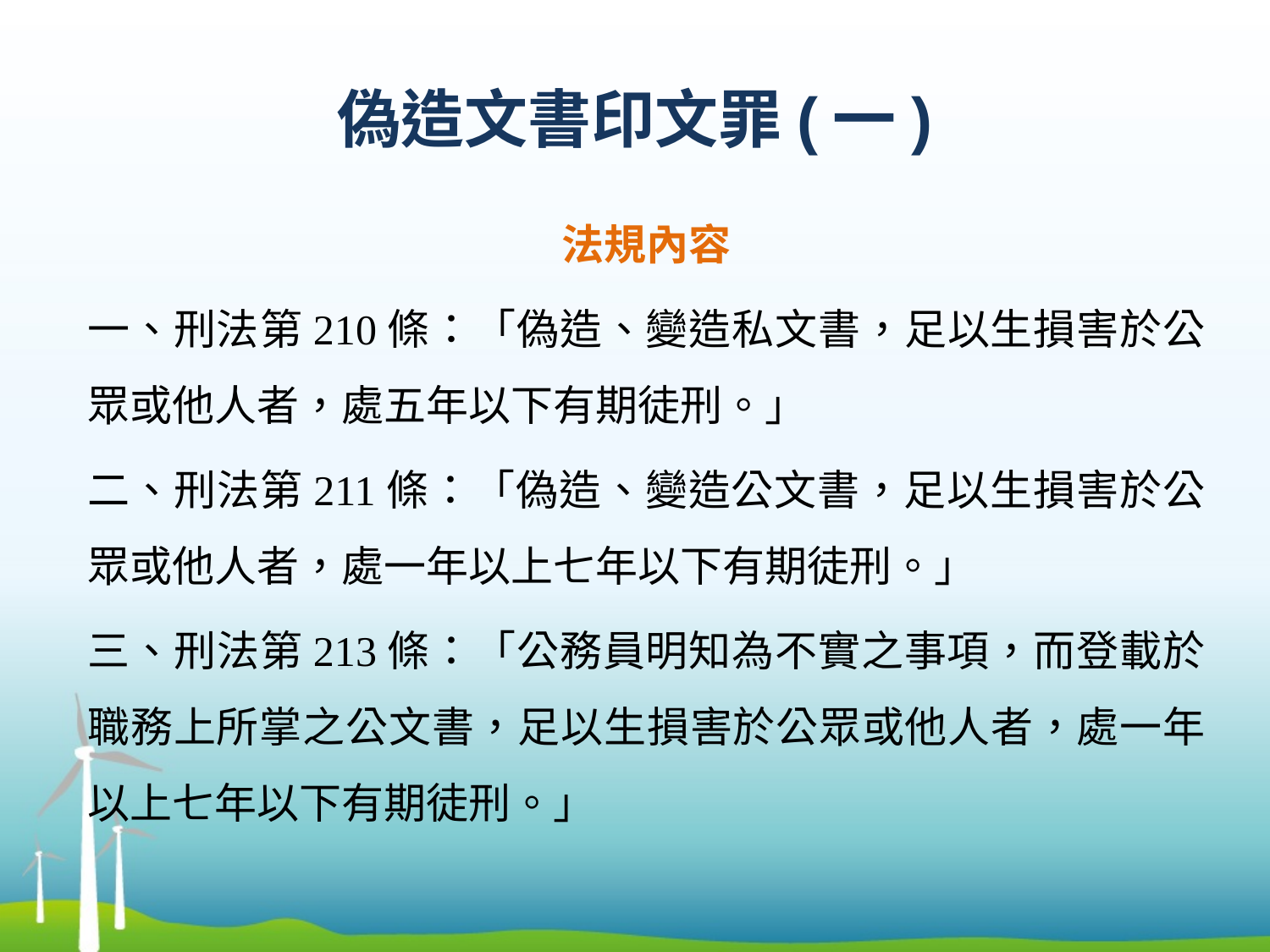

# 偽造文書印文罪(一)
法規內容
一、刑法第210條：「偽造、變造私文書，足以生損害於公眾或他人者，處五年以下有期徒刑。」
二、刑法第211條：「偽造、變造公文書，足以生損害於公眾或他人者，處一年以上七年以下有期徒刑。」
三、刑法第213條：「公務員明知為不實之事項，而登載於職務上所掌之公文書，足以生損害於公眾或他人者，處一年以上七年以下有期徒刑。」